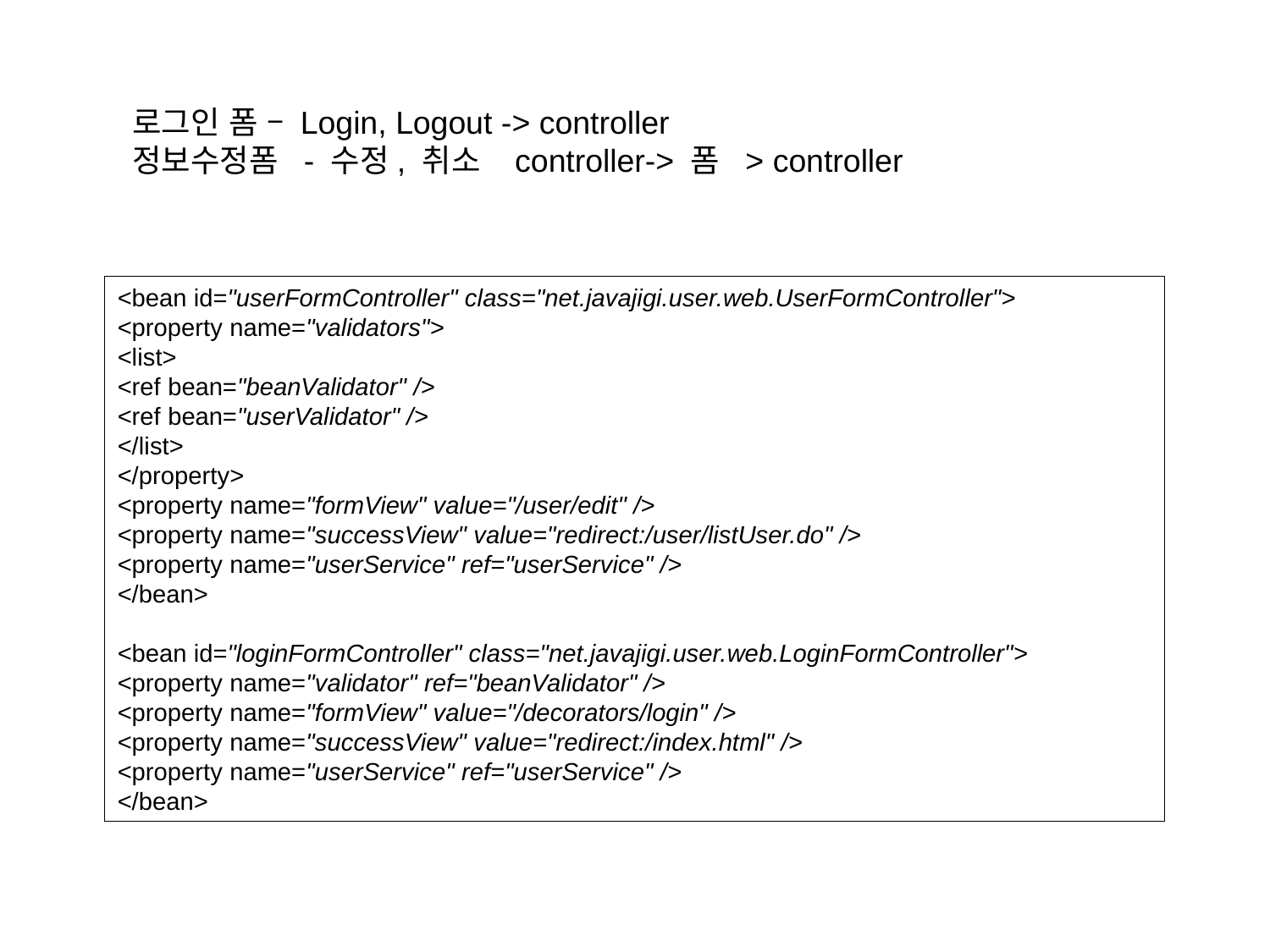

로그인 폼 – Login, Logout -> controller
정보수정폼  - 수정, 취소   controller-> 폼  > controller

<bean id="userFormController" class="net.javajigi.user.web.UserFormController">
<property name="validators">
<list>
<ref bean="beanValidator" />
<ref bean="userValidator" />
</list>
</property>
<property name="formView" value="/user/edit" />
<property name="successView" value="redirect:/user/listUser.do" />
<property name="userService" ref="userService" />
</bean>

<bean id="loginFormController" class="net.javajigi.user.web.LoginFormController">
<property name="validator" ref="beanValidator" />
<property name="formView" value="/decorators/login" />
<property name="successView" value="redirect:/index.html" />
<property name="userService" ref="userService" />
</bean>